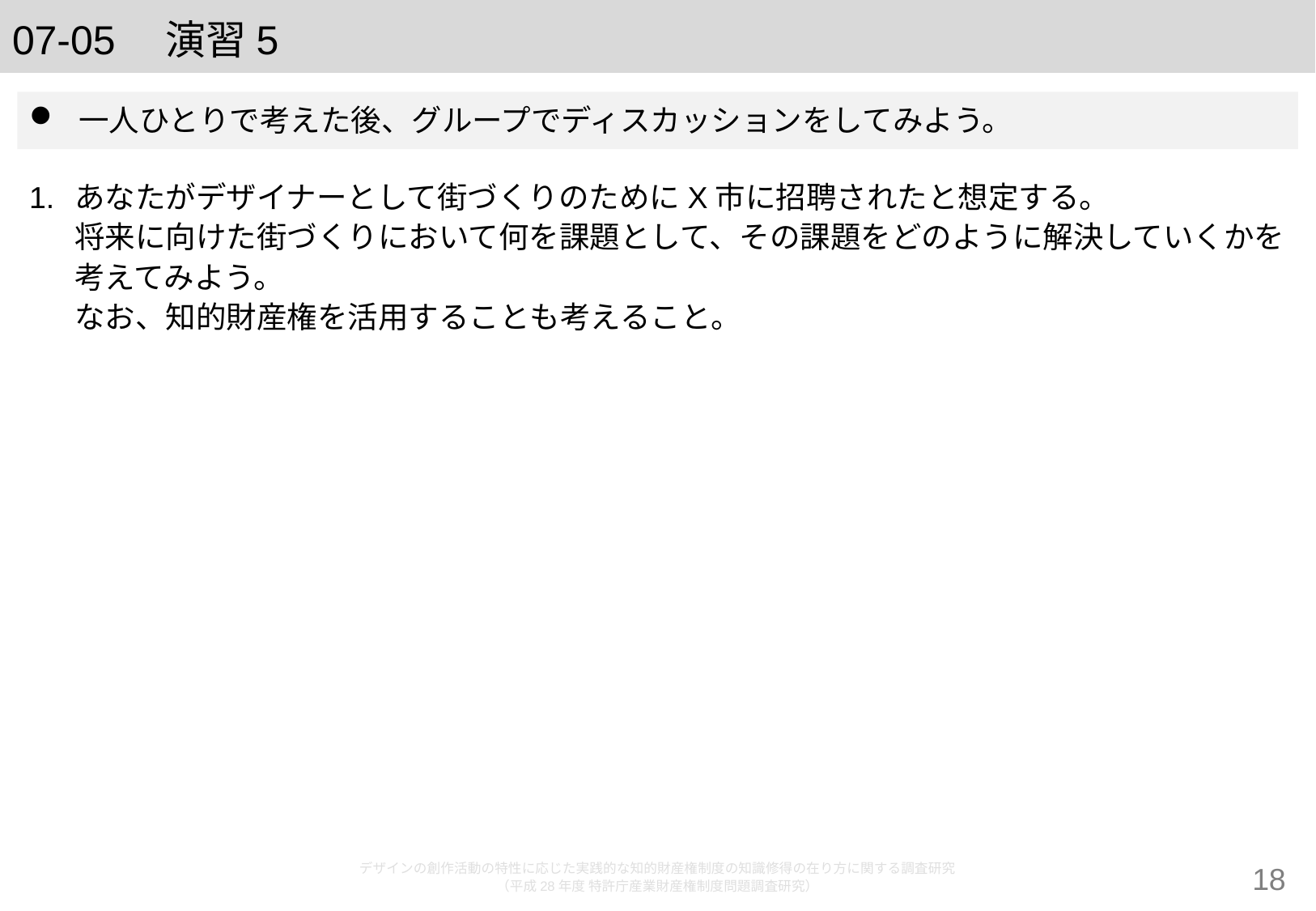

# 07-05　演習5
一人ひとりで考えた後、グループでディスカッションをしてみよう。
あなたがデザイナーとして街づくりのためにX市に招聘されたと想定する。
将来に向けた街づくりにおいて何を課題として、その課題をどのように解決していくかを考えてみよう。
なお、知的財産権を活用することも考えること。
デザインの創作活動の特性に応じた実践的な知的財産権制度の知識修得の在り方に関する調査研究
（平成28年度 特許庁産業財産権制度問題調査研究）
18